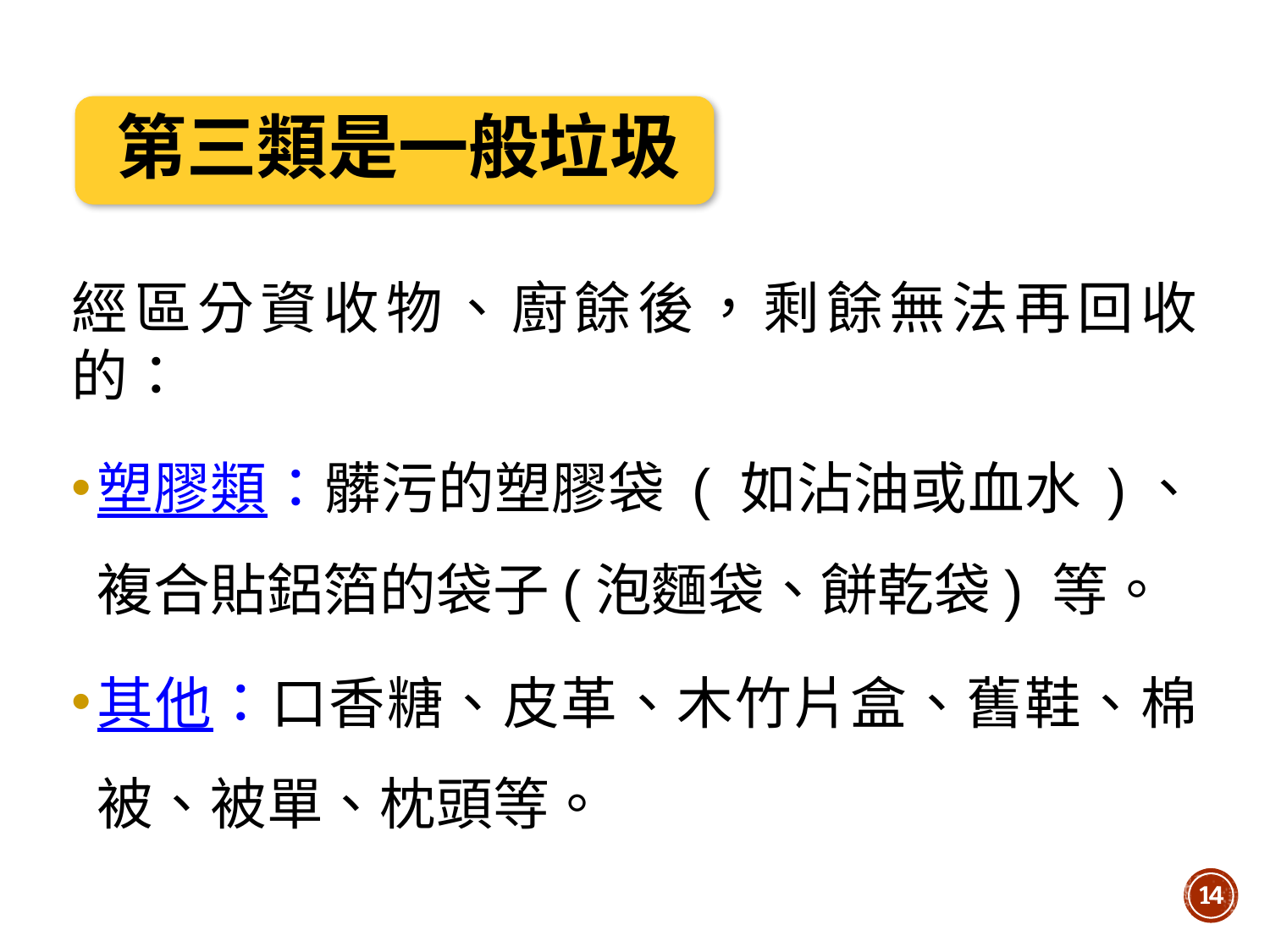

第三類是一般垃圾
經區分資收物、廚餘後，剩餘無法再回收的：
塑膠類：髒污的塑膠袋 ( 如沾油或血水 )、複合貼鋁箔的袋子(泡麵袋、餅乾袋) 等。
其他：口香糖、皮革、木竹片盒、舊鞋、棉被、被單、枕頭等。

14